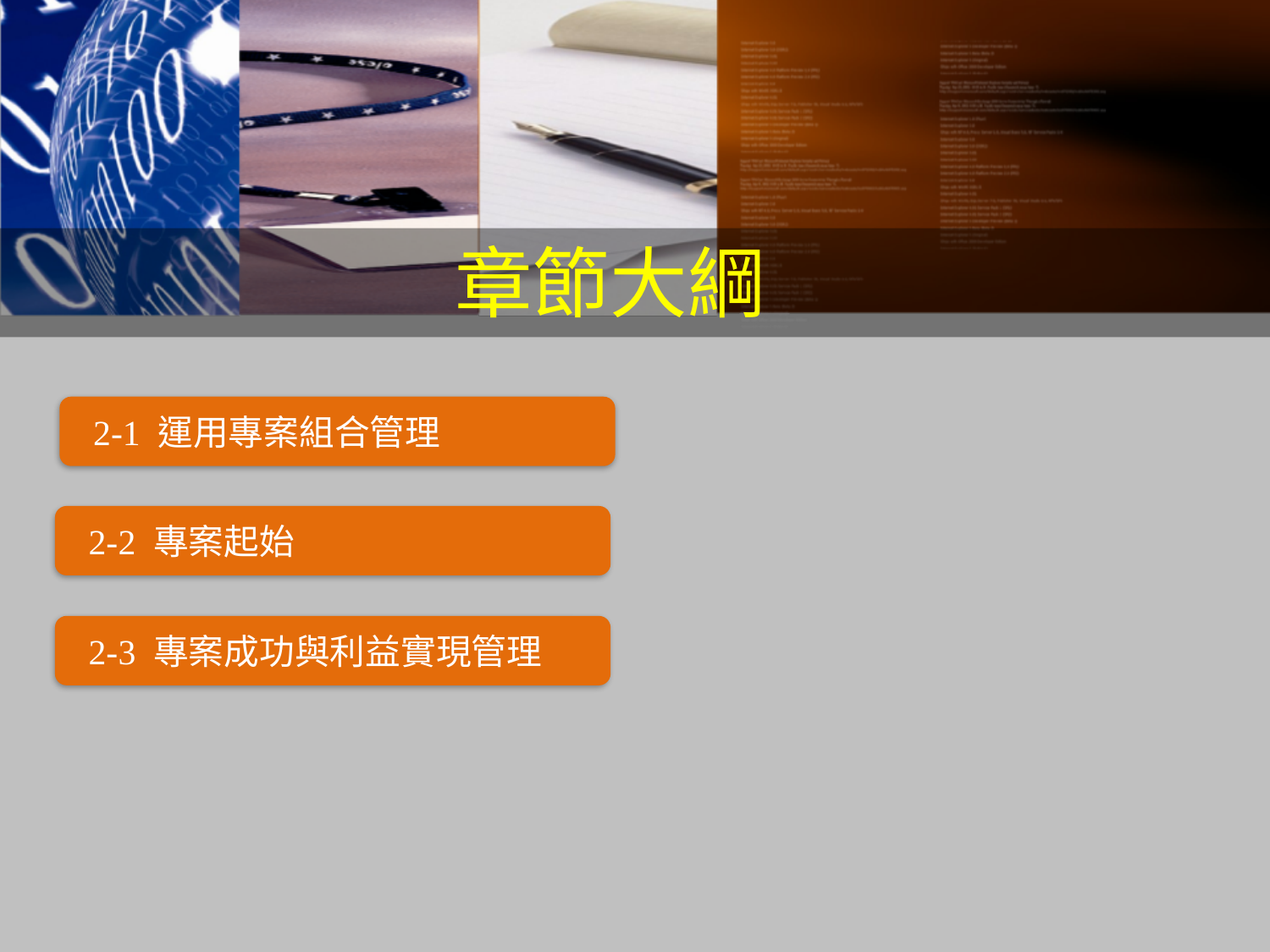

章節大綱
  2-1 運用專案組合管理
  2-2 專案起始
  2-3 專案成功與利益實現管理